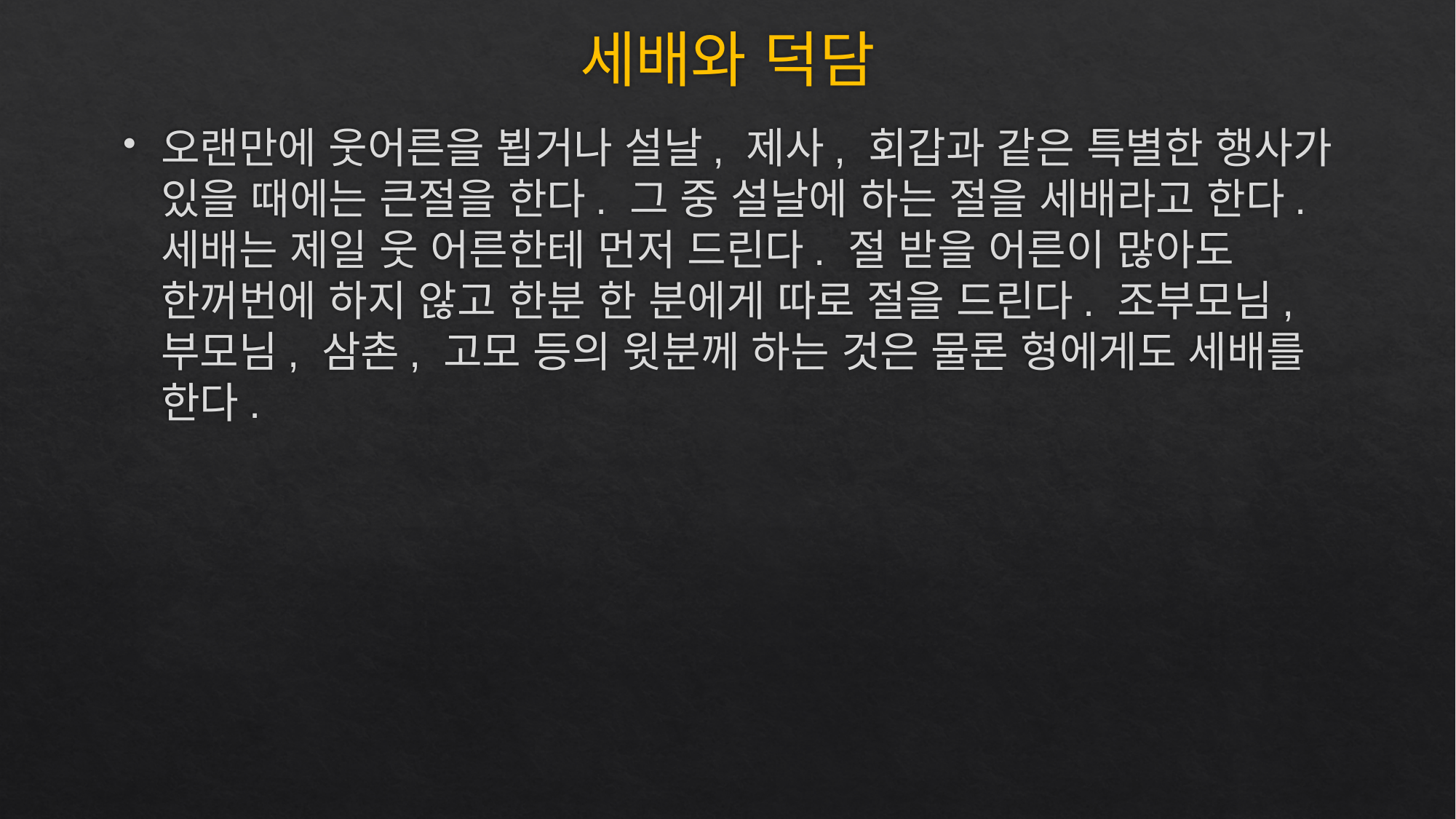

# 세배와 덕담
오랜만에 웃어른을 뵙거나 설날, 제사, 회갑과 같은 특별한 행사가 있을 때에는 큰절을 한다. 그 중 설날에 하는 절을 세배라고 한다. 세배는 제일 웃 어른한테 먼저 드린다. 절 받을 어른이 많아도 한꺼번에 하지 않고 한분 한 분에게 따로 절을 드린다. 조부모님, 부모님, 삼촌, 고모 등의 윗분께 하는 것은 물론 형에게도 세배를 한다.